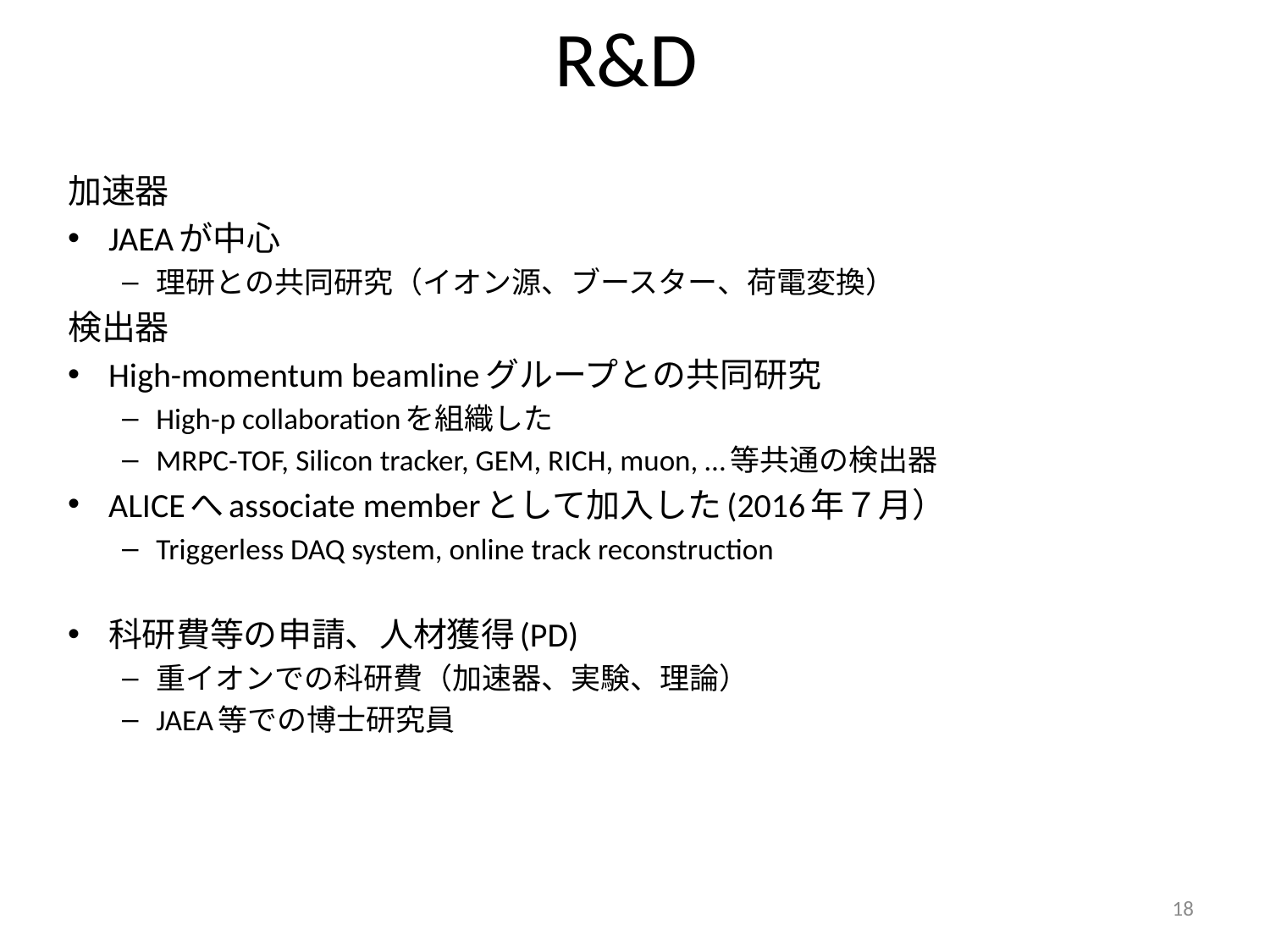

# R&D

加速器
JAEAが中心
理研との共同研究（イオン源、ブースター、荷電変換）
検出器
High-momentum beamlineグループとの共同研究
High-p collaborationを組織した
MRPC-TOF, Silicon tracker, GEM, RICH, muon, …等共通の検出器
ALICEへassociate memberとして加入した(2016年７月）
Triggerless DAQ system, online track reconstruction

科研費等の申請、人材獲得(PD)
重イオンでの科研費（加速器、実験、理論）
JAEA等での博士研究員
18